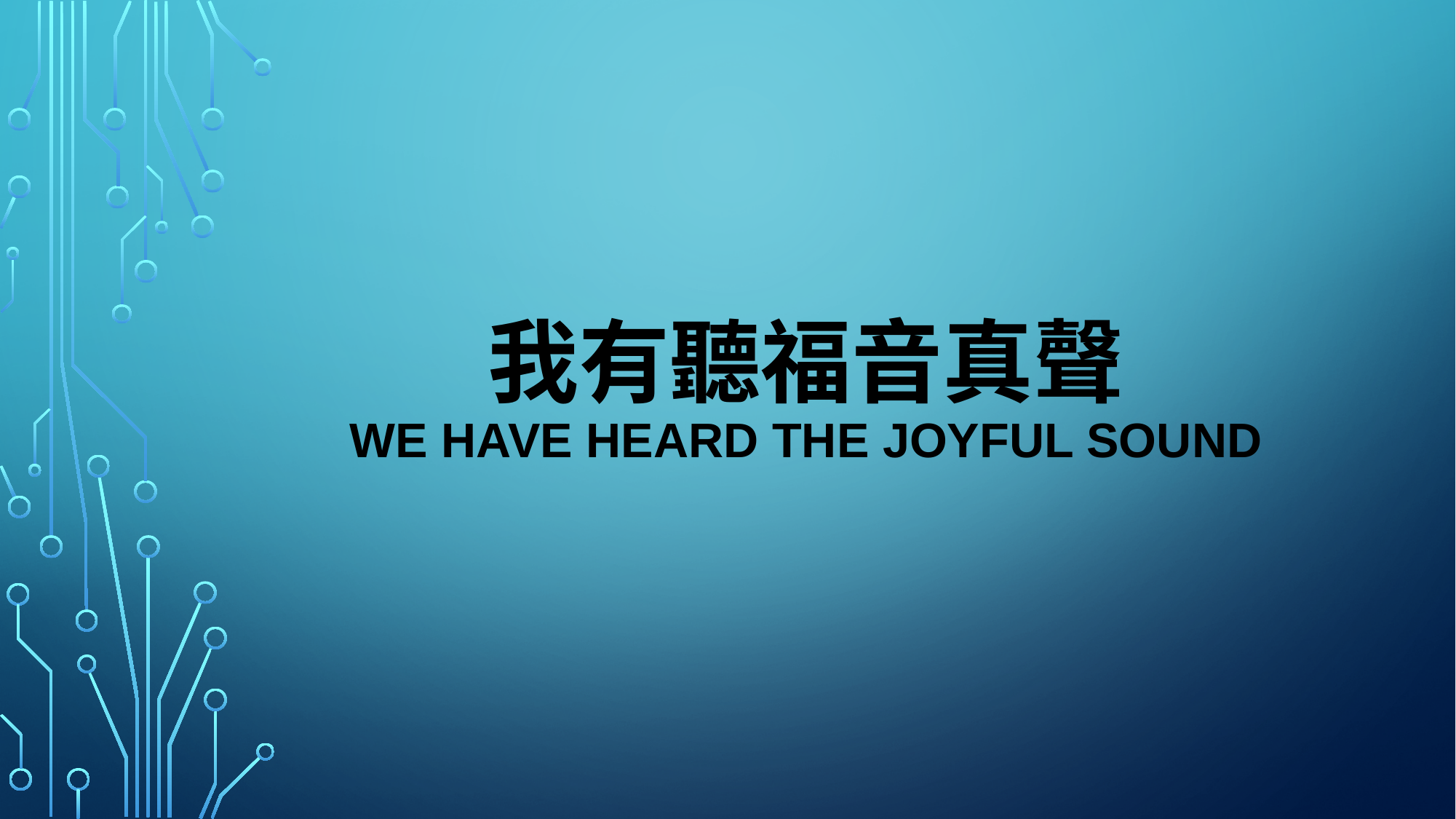

# 我有聽福音真聲 we have heard the joyful sound